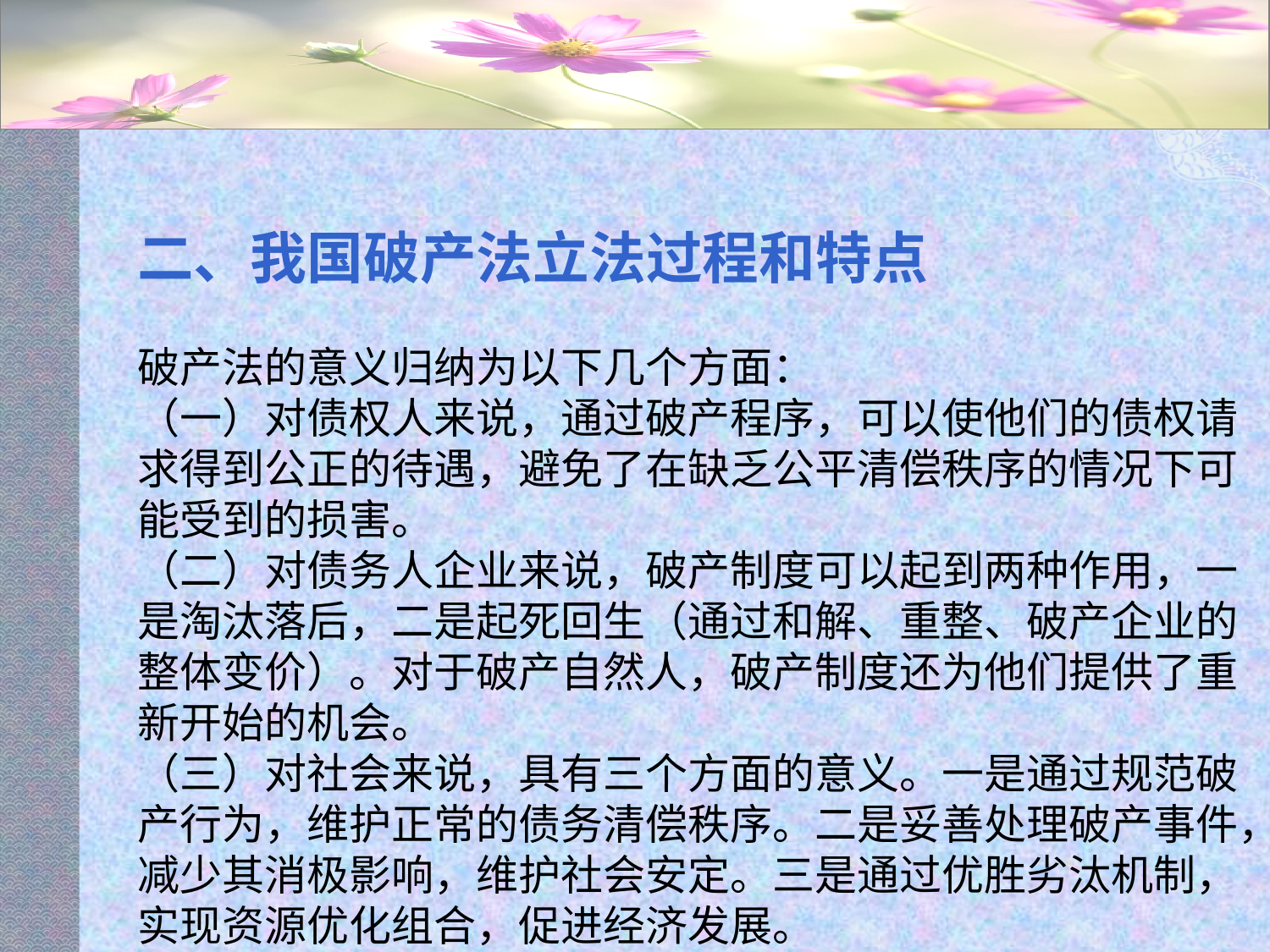

#
二、我国破产法立法过程和特点

破产法的意义归纳为以下几个方面：
（一）对债权人来说，通过破产程序，可以使他们的债权请求得到公正的待遇，避免了在缺乏公平清偿秩序的情况下可能受到的损害。
（二）对债务人企业来说，破产制度可以起到两种作用，一是淘汰落后，二是起死回生（通过和解、重整、破产企业的整体变价）。对于破产自然人，破产制度还为他们提供了重新开始的机会。
（三）对社会来说，具有三个方面的意义。一是通过规范破产行为，维护正常的债务清偿秩序。二是妥善处理破产事件，减少其消极影响，维护社会安定。三是通过优胜劣汰机制，实现资源优化组合，促进经济发展。